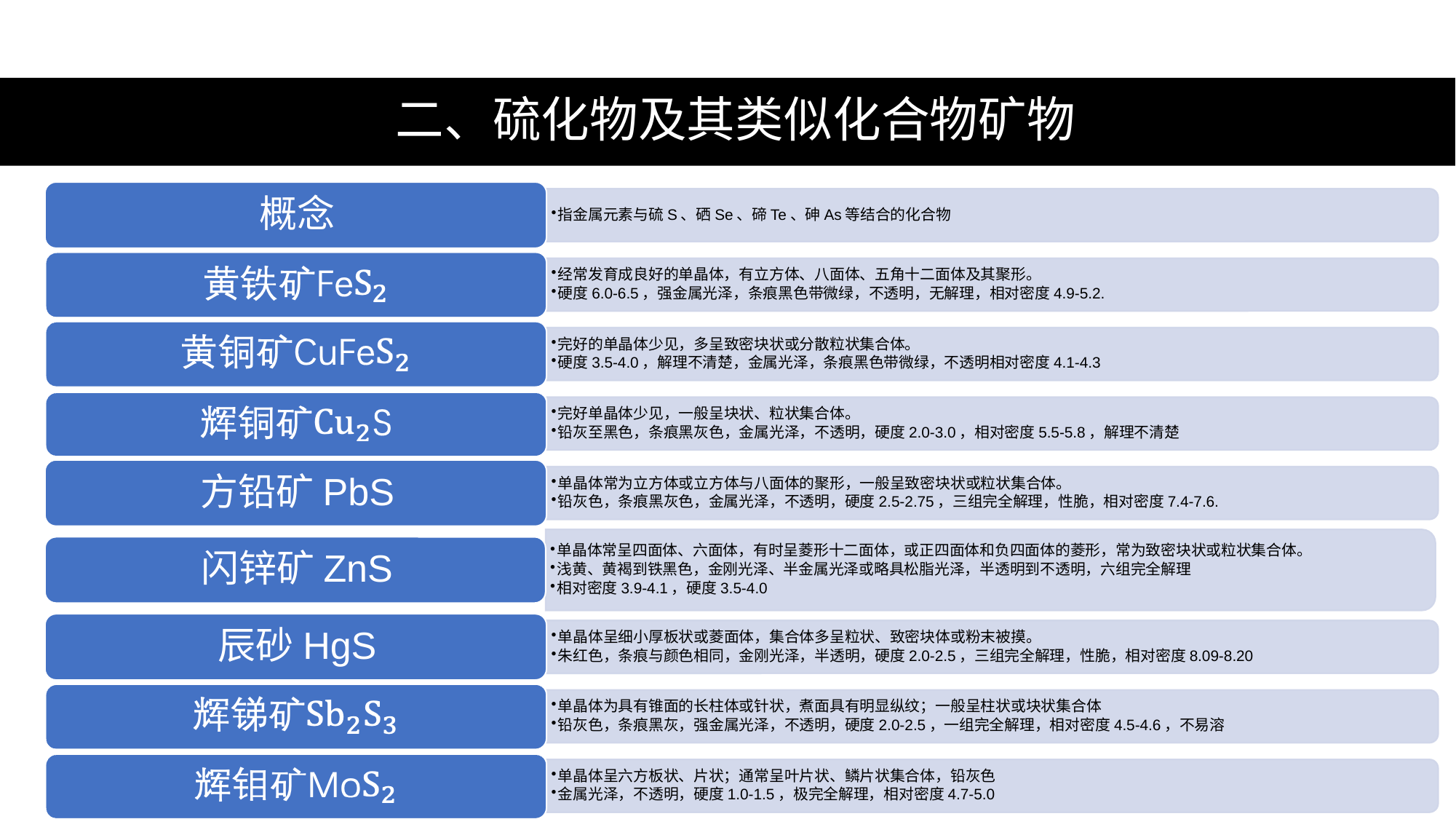

# 二、硫化物及其类似化合物矿物

指金属元素与硫S、硒Se、碲Te、砷As等结合的化合物
概念
经常发育成良好的单晶体，有立方体、八面体、五角十二面体及其聚形。
硬度6.0-6.5，强金属光泽，条痕黑色带微绿，不透明，无解理，相对密度4.9-5.2.

完好的单晶体少见，多呈致密块状或分散粒状集合体。
硬度3.5-4.0，解理不清楚，金属光泽，条痕黑色带微绿，不透明相对密度4.1-4.3

完好单晶体少见，一般呈块状、粒状集合体。
铅灰至黑色，条痕黑灰色，金属光泽，不透明，硬度2.0-3.0，相对密度5.5-5.8，解理不清楚

单晶体常为立方体或立方体与八面体的聚形，一般呈致密块状或粒状集合体。
铅灰色，条痕黑灰色，金属光泽，不透明，硬度2.5-2.75，三组完全解理，性脆，相对密度7.4-7.6.
方铅矿PbS
单晶体常呈四面体、六面体，有时呈菱形十二面体，或正四面体和负四面体的菱形，常为致密块状或粒状集合体。
浅黄、黄褐到铁黑色，金刚光泽、半金属光泽或略具松脂光泽，半透明到不透明，六组完全解理
相对密度3.9-4.1，硬度3.5-4.0
闪锌矿ZnS
单晶体呈细小厚板状或菱面体，集合体多呈粒状、致密块体或粉末被摸。
朱红色，条痕与颜色相同，金刚光泽，半透明，硬度2.0-2.5，三组完全解理，性脆，相对密度8.09-8.20
辰砂HgS
单晶体为具有锥面的长柱体或针状，煮面具有明显纵纹；一般呈柱状或块状集合体
铅灰色，条痕黑灰，强金属光泽，不透明，硬度2.0-2.5，一组完全解理，相对密度4.5-4.6，不易溶

单晶体呈六方板状、片状；通常呈叶片状、鳞片状集合体，铅灰色
金属光泽，不透明，硬度1.0-1.5，极完全解理，相对密度4.7-5.0